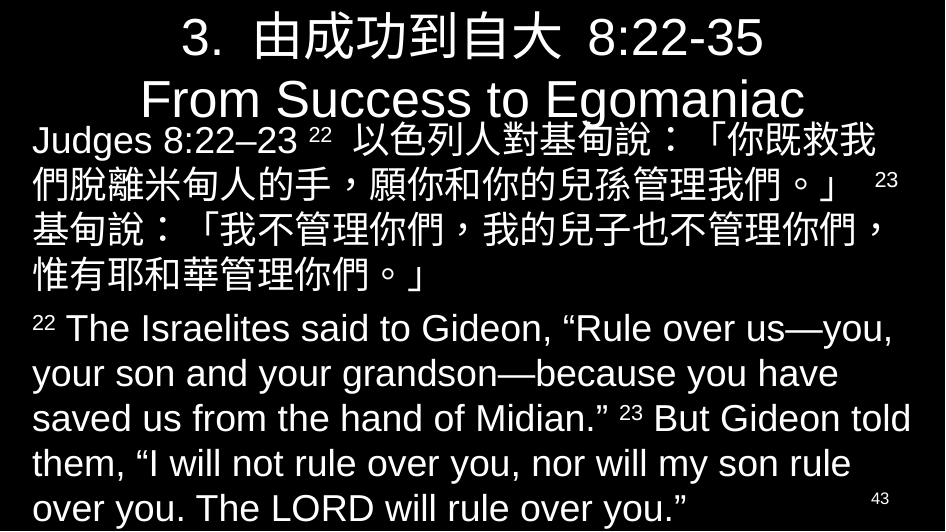

# 3. 由成功到自大 8:22-35 From Success to Egomaniac
Judges 8:22–23 22 以色列人對基甸說：「你既救我們脫離米甸人的手，願你和你的兒孫管理我們。」 23 基甸說：「我不管理你們，我的兒子也不管理你們，惟有耶和華管理你們。」
22 The Israelites said to Gideon, “Rule over us—you, your son and your grandson—because you have saved us from the hand of Midian.” 23 But Gideon told them, “I will not rule over you, nor will my son rule over you. The Lord will rule over you.”

43